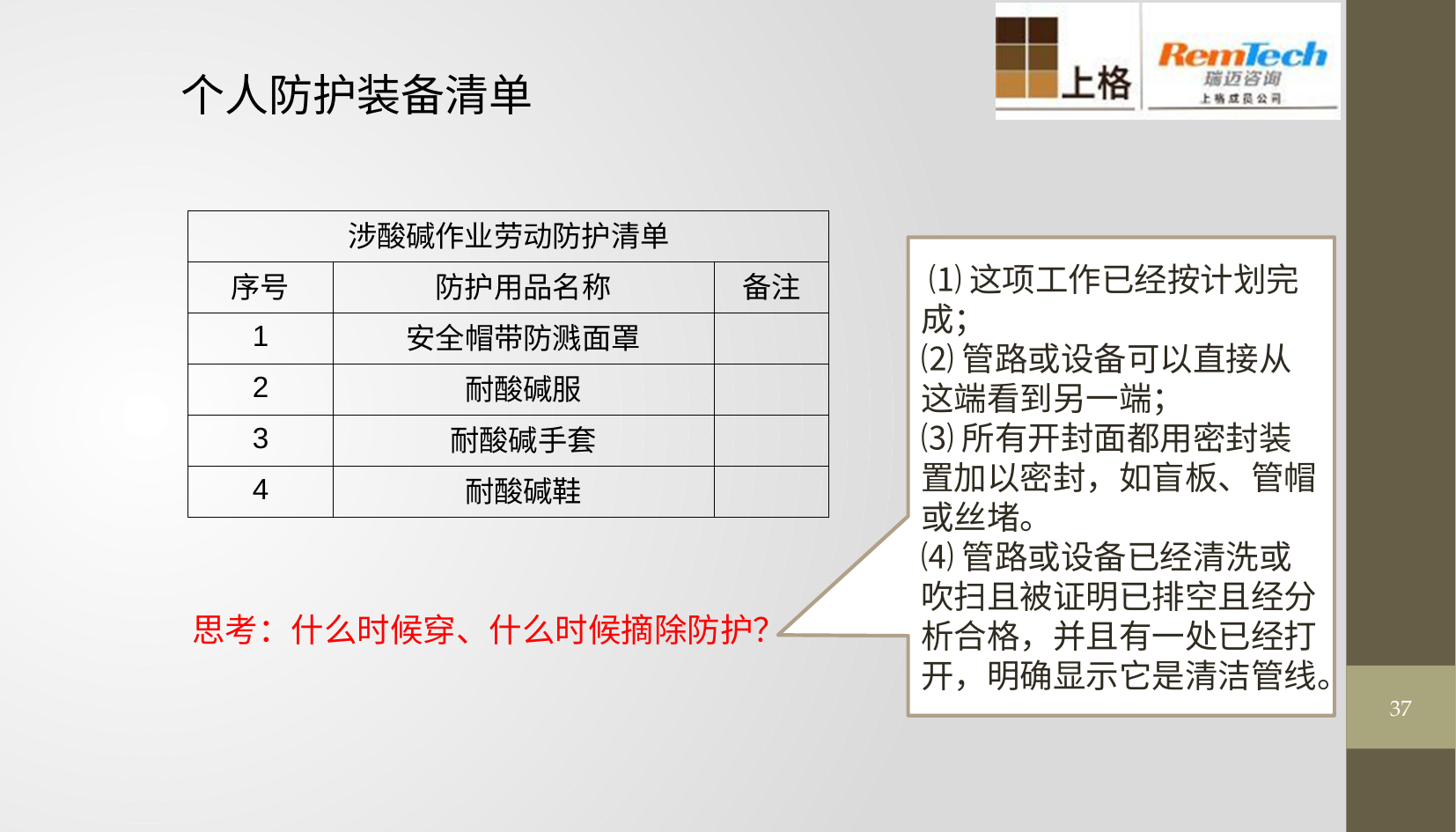

个人防护装备清单
| 涉酸碱作业劳动防护清单 |  |  |
| --- | --- | --- |
| 序号 | 防护用品名称 | 备注 |
| 1 | 安全帽带防溅面罩 |  |
| 2 | 耐酸碱服 |  |
| 3 | 耐酸碱手套 |  |
| 4 | 耐酸碱鞋 |  |
 ⑴这项工作已经按计划完成；
⑵管路或设备可以直接从这端看到另一端；
⑶所有开封面都用密封装置加以密封，如盲板、管帽或丝堵。
⑷管路或设备已经清洗或吹扫且被证明已排空且经分析合格，并且有一处已经打开，明确显示它是清洁管线。
思考：什么时候穿、什么时候摘除防护？